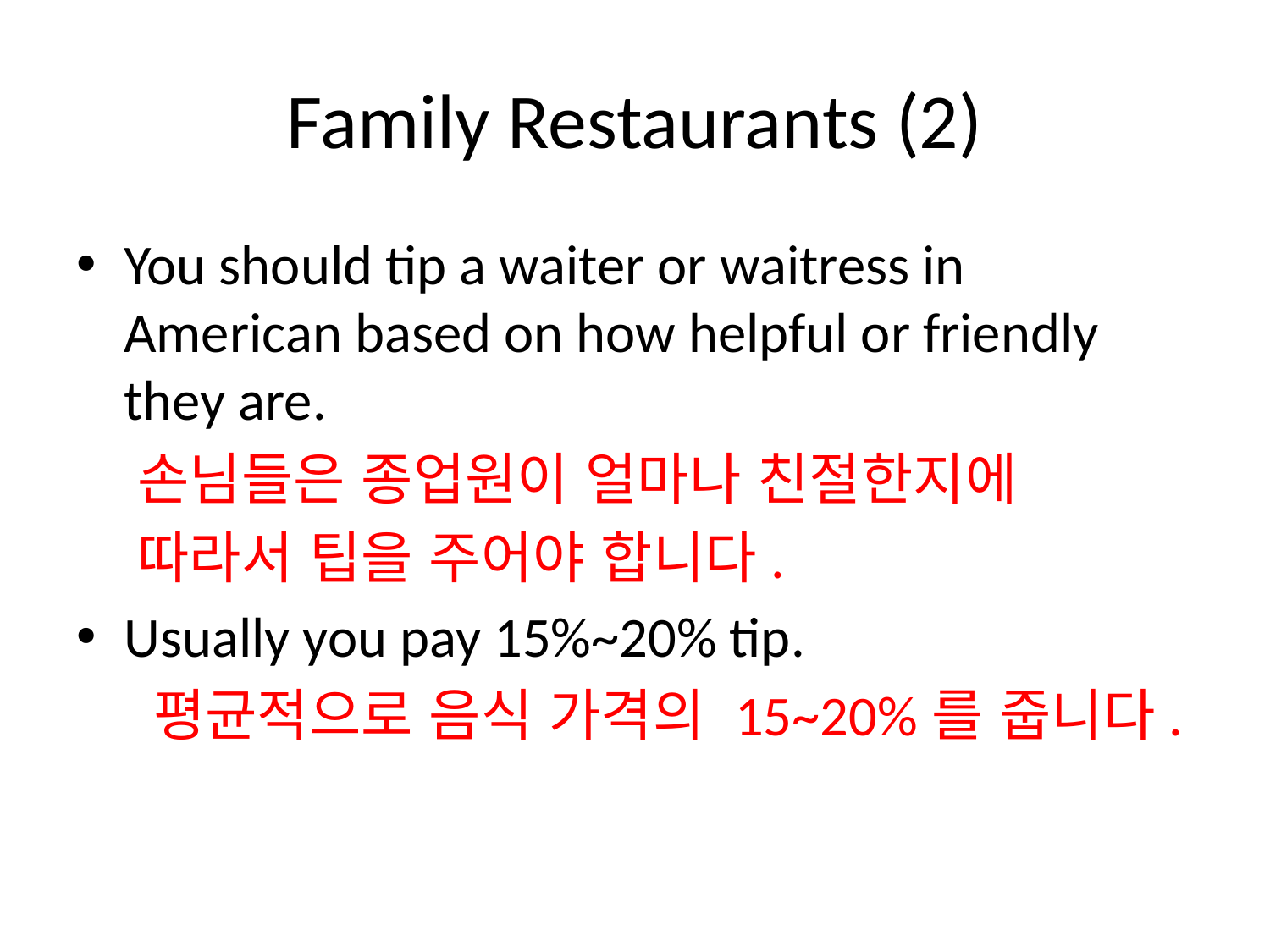

# Family Restaurants (2)
You should tip a waiter or waitress in American based on how helpful or friendly they are.
   손님들은 종업원이 얼마나 친절한지에
   따라서 팁을 주어야 합니다.
Usually you pay 15%~20% tip.
    평균적으로 음식 가격의 15~20%를 줍니다.